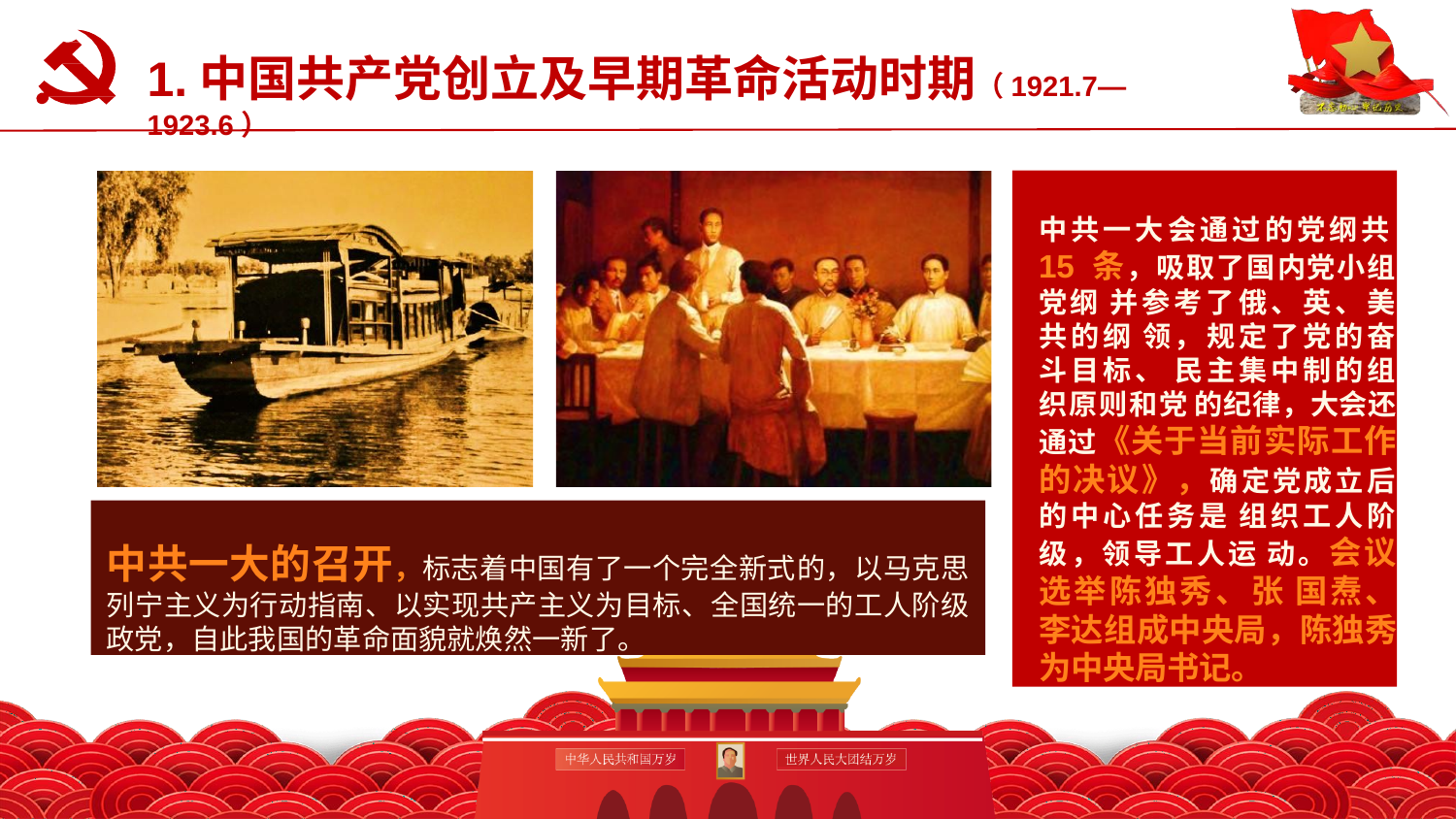

# 1.中国共产党创立及早期革命活动时期（1921.7—1923.6）
认真学习党史新中国史

中共一大会通过的党纲共15 条，吸取了国内党小组党纲 并参考了俄、英、美共的纲 领，规定了党的奋斗目标、 民主集中制的组织原则和党 的纪律，大会还通过《关于当前实际工作的决议》，确定党成立后的中心任务是 组织工人阶级，领导工人运 动。会议选举陈独秀、张 国焘、李达组成中央局，陈独秀为中央局书记。

中共一大的召开，标志着中国有了一个完全新式的，以马克思
列宁主义为行动指南、以实现共产主义为目标、全国统一的工人阶级 政党，自此我国的革命面貌就焕然一新了。